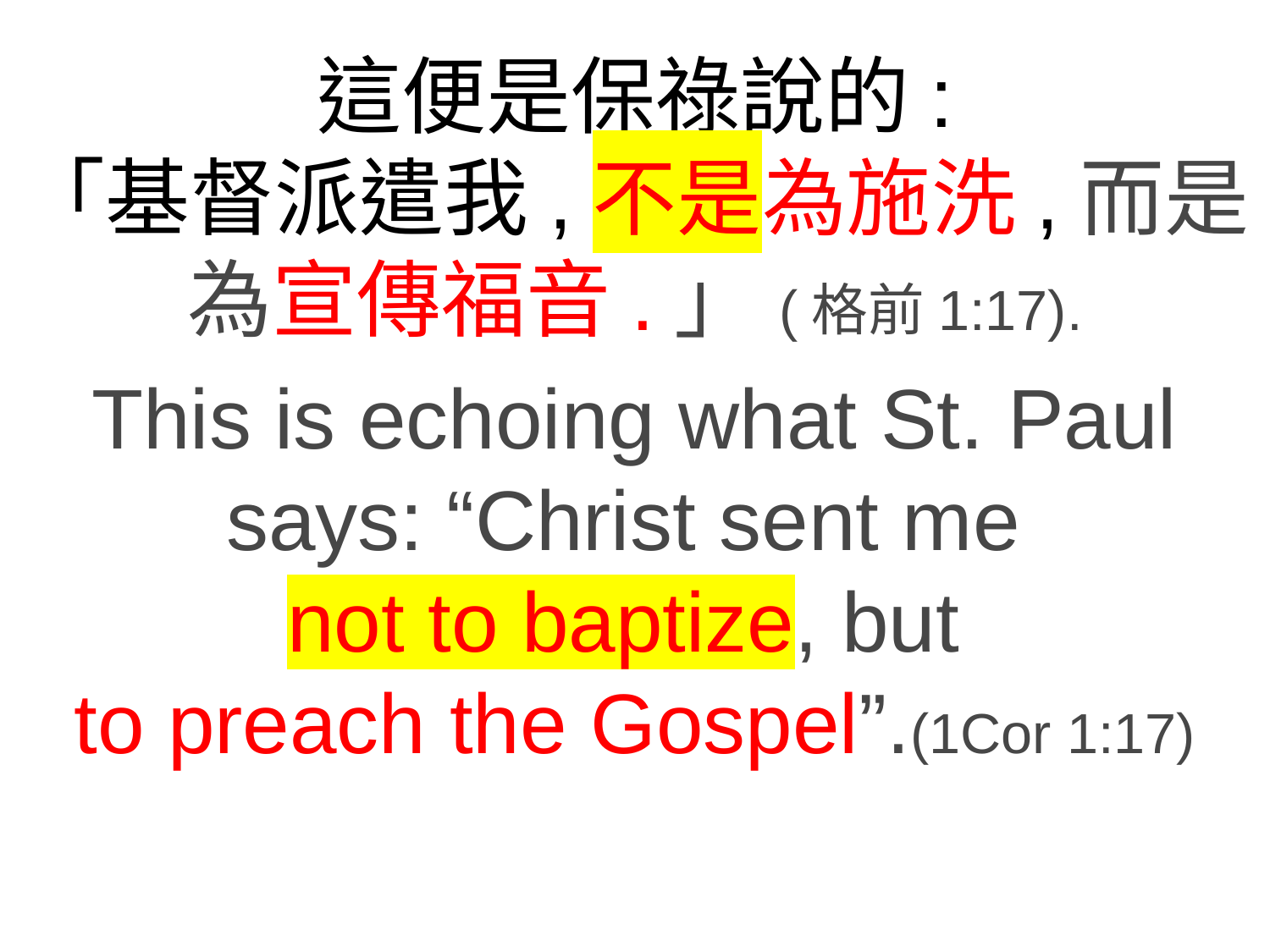

這便是保祿說的:
「基督派遣我,不是為施洗,而是為宣傳福音.」(格前1:17).
This is echoing what St. Paul says: “Christ sent me
not to baptize, but
to preach the Gospel”.(1Cor 1:17)